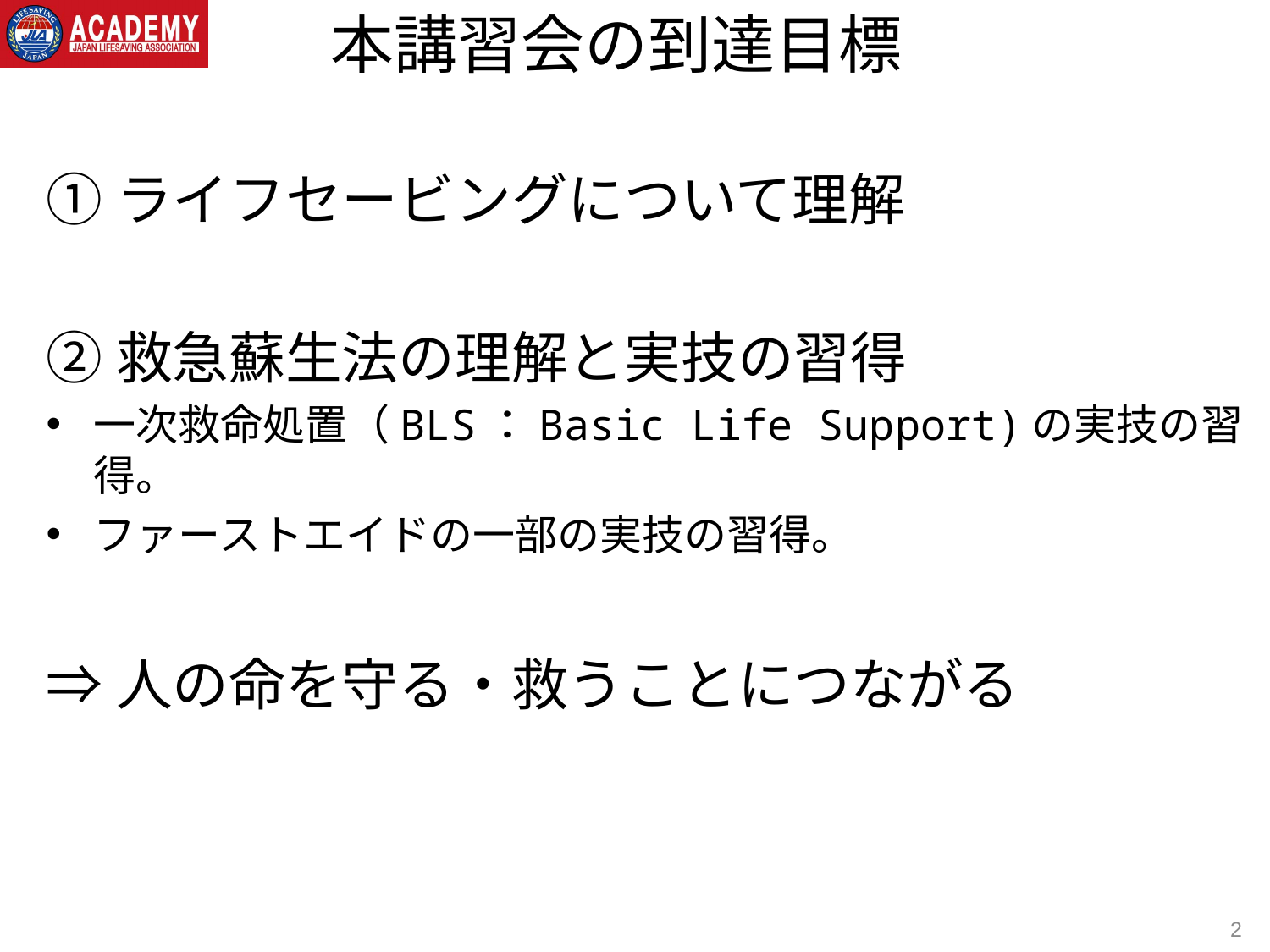

本講習会の到達目標
①ライフセービングについて理解

②救急蘇生法の理解と実技の習得
一次救命処置（BLS：Basic Life Support)の実技の習得。
ファーストエイドの一部の実技の習得。

⇒人の命を守る・救うことにつながる
2